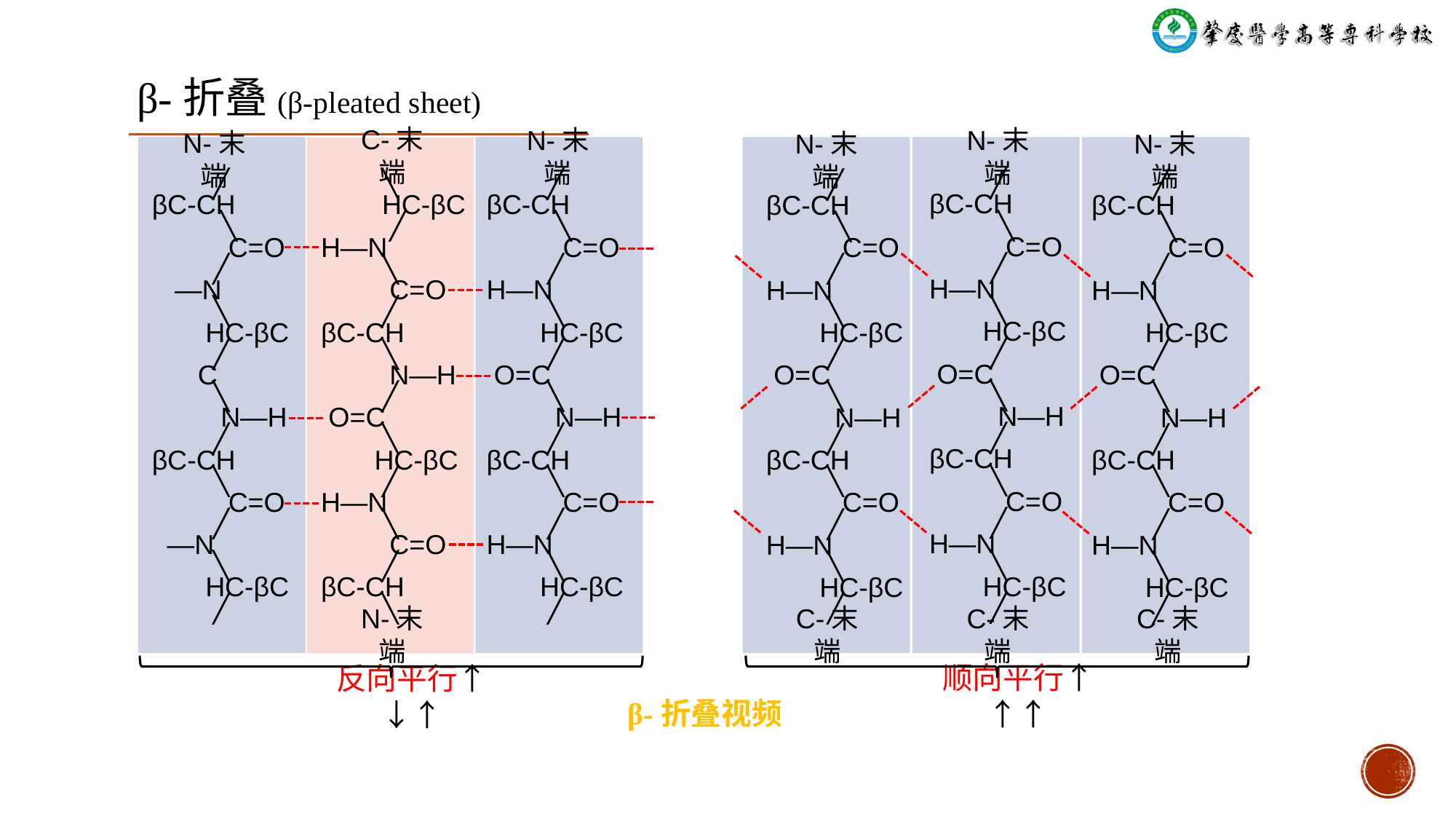

β-折叠(β-pleated sheet)
C-末端
N-末端
N-末端

N-末端

N-末端
N-末端

        ╱
βC-CH
         ╲
          C=O
        ╱
H—N
        ╲
       HC-βC
        ╱
 O=C
        ╲
         N—H
        ╱
βC-CH
        ╲
          C=O
        ╱
H—N
        ╲
       HC-βC
        ╱
        ╱
βC-CH
         ╲
          C=O
        ╱
H—N
        ╲
       HC-βC
        ╱
 O=C
        ╲
         N—H
        ╱
βC-CH
        ╲
          C=O
        ╱
H—N
        ╲
       HC-βC
        ╱
        ╱
βC-CH
         ╲
          C=O
        ╱
H—N
        ╲
       HC-βC
        ╱
 O=C
        ╲
         N—H
        ╱
βC-CH
        ╲
          C=O
        ╱
H—N
        ╲
       HC-βC
        ╱
        ╱
βC-CH
         ╲
          C=O
        ╱
   —N
        ╲
       HC-βC
        ╱
      C
        ╲
         N—H
        ╱
βC-CH
        ╲
          C=O
        ╱
  —N
        ╲
       HC-βC
        ╱
        ╲
        HC-βC
         ╱
H—N
        ╲
         C=O
        ╱
βC-CH
        ╲
         N—H
        ╱
 O=C
        ╲
       HC-βC
        ╱
H—N
        ╲
         C=O
        ╱
βC-CH
        ╲
        ╱
βC-CH
         ╲
          C=O
        ╱
H—N
        ╲
       HC-βC
        ╱
 O=C
        ╲
         N—H
        ╱
βC-CH
        ╲
          C=O
        ╱
H—N
        ╲
       HC-βC
        ╱

C-末端
C-末端
C-末端
N-末端
顺向平行↑↑↑
反向平行↑↓↑
β-折叠视频